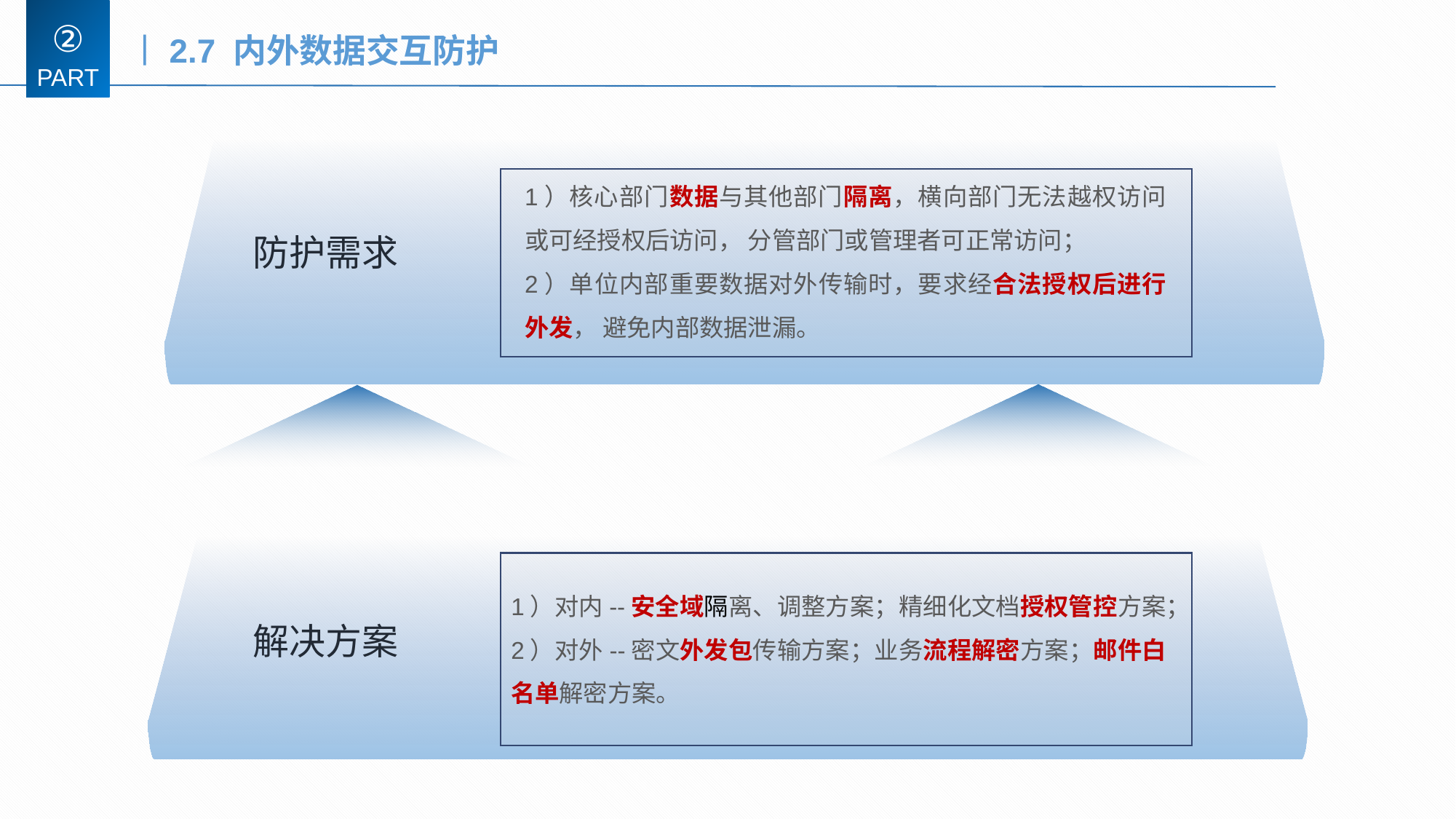

②
丨2.7 内外数据交互防护
PART

1）核心部门数据与其他部门隔离，横向部门无法越权访问或可经授权后访问， 分管部门或管理者可正常访问；
2）单位内部重要数据对外传输时，要求经合法授权后进行外发， 避免内部数据泄漏。

防护需求

1）对内--安全域隔离、调整方案；精细化文档授权管控方案；
2）对外--密文外发包传输方案；业务流程解密方案；邮件白名单解密方案。
解决方案